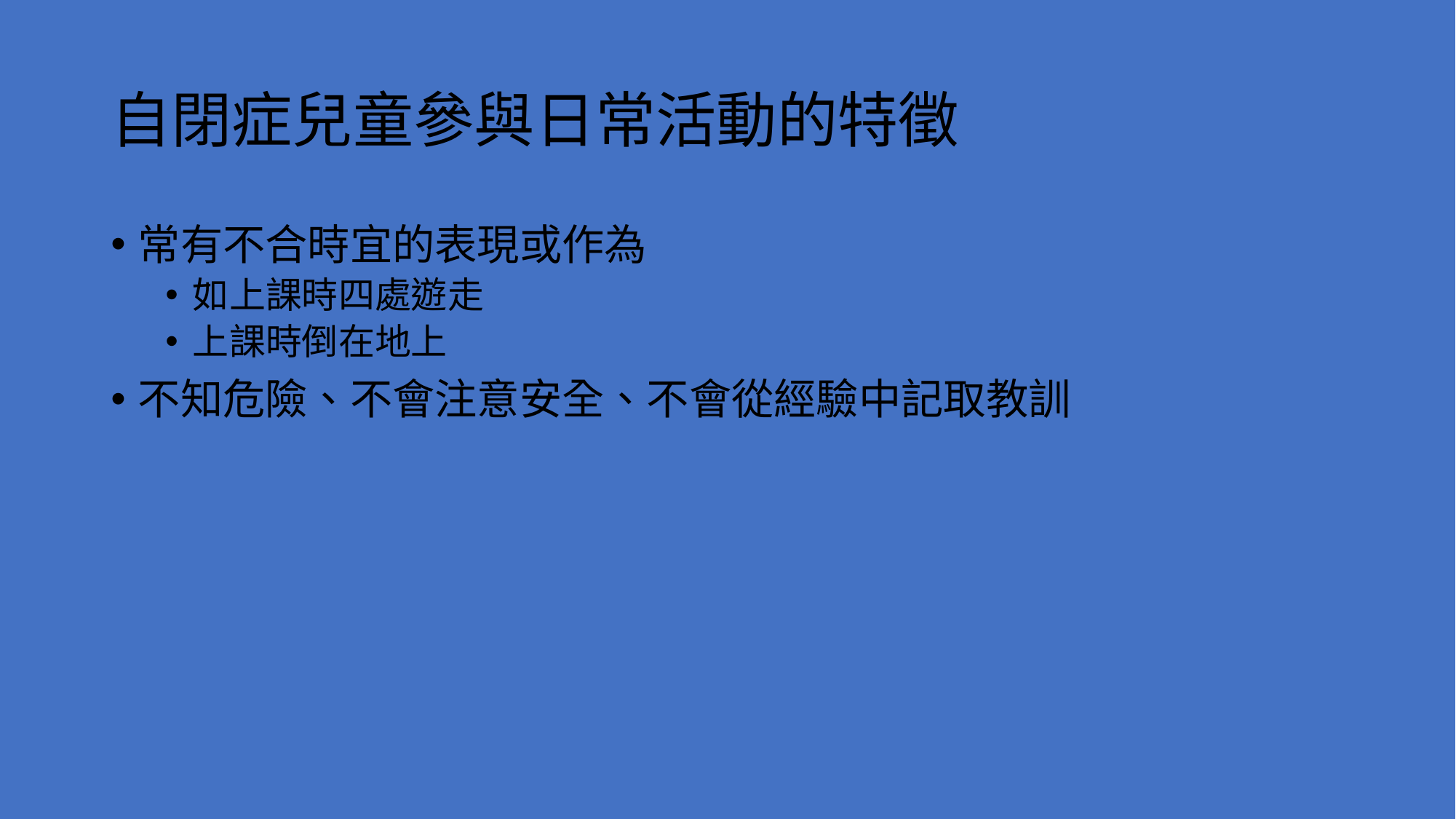

# 自閉症兒童參與日常活動的特徵
常有不合時宜的表現或作為
如上課時四處遊走
上課時倒在地上
不知危險、不會注意安全、不會從經驗中記取教訓